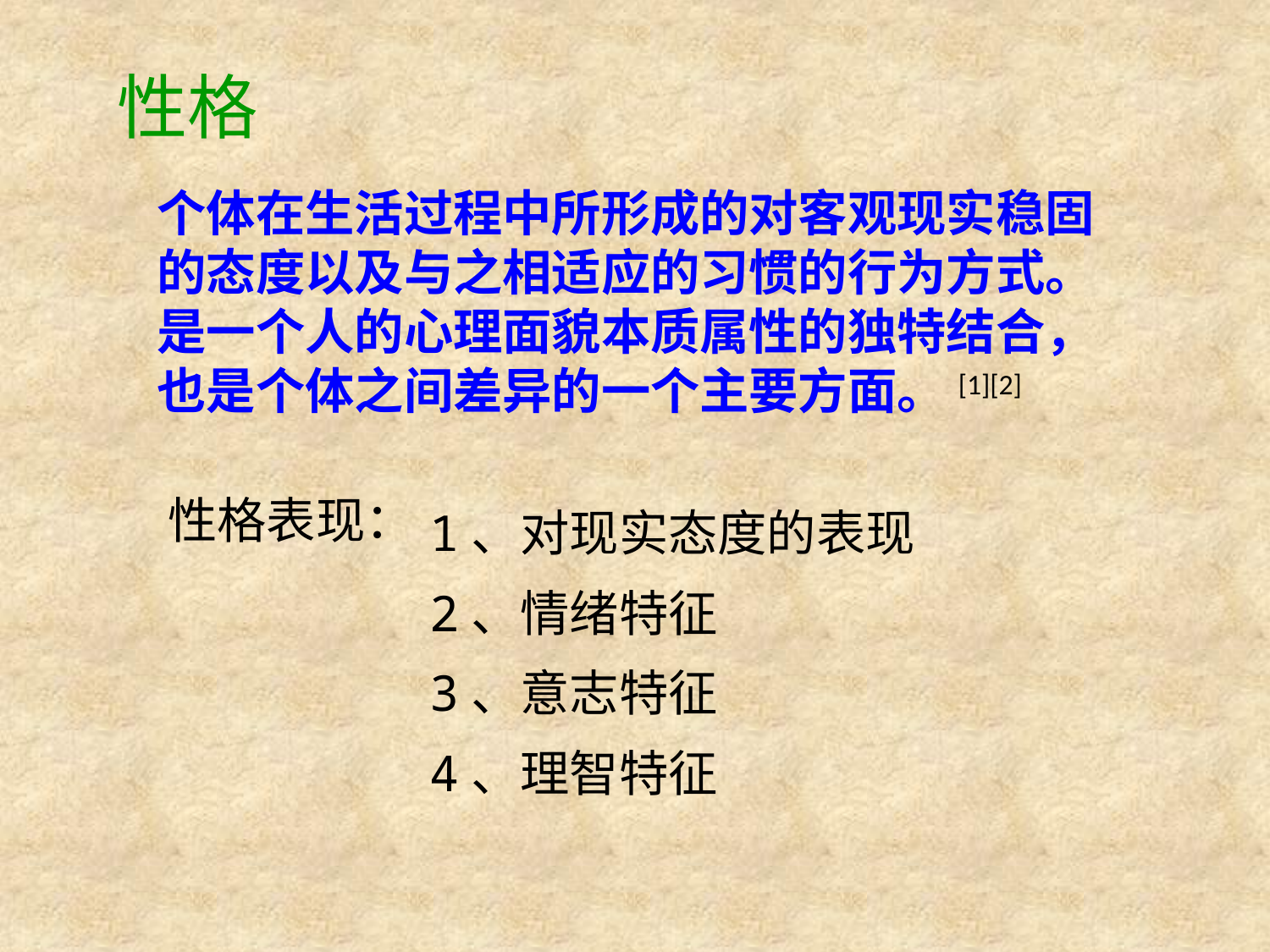

性格
个体在生活过程中所形成的对客观现实稳固的态度以及与之相适应的习惯的行为方式。是一个人的心理面貌本质属性的独特结合，也是个体之间差异的一个主要方面。[1][2]
性格表现：
1、对现实态度的表现
2、情绪特征
3、意志特征
4、理智特征